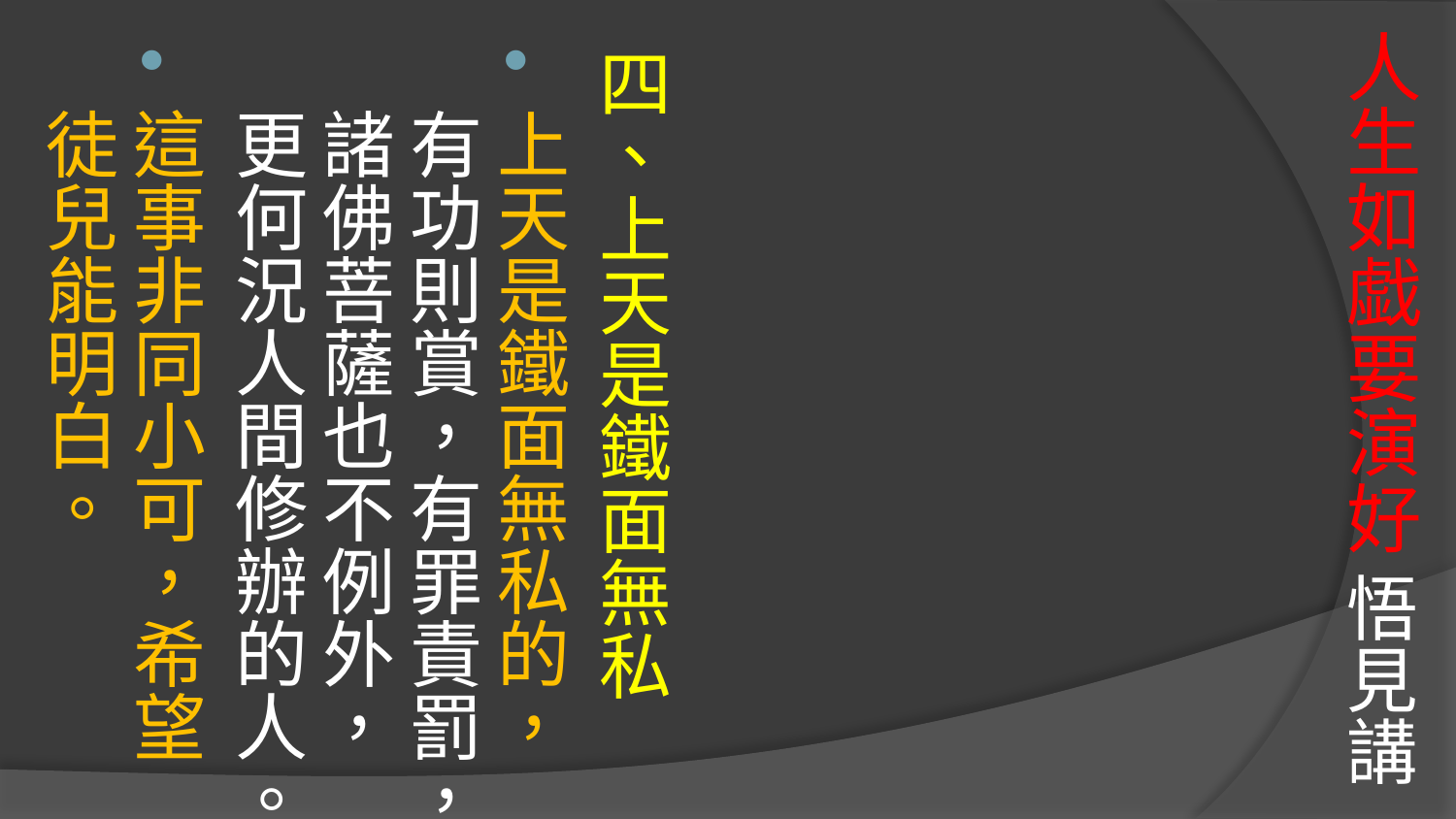

# 人生如戯要演好 悟見講
四、上天是鐵面無私
上天是鐵面無私的，有功則賞，有罪責罰，諸佛菩薩也不例外，更何況人間修辦的人。
這事非同小可，希望徒兒能明白。